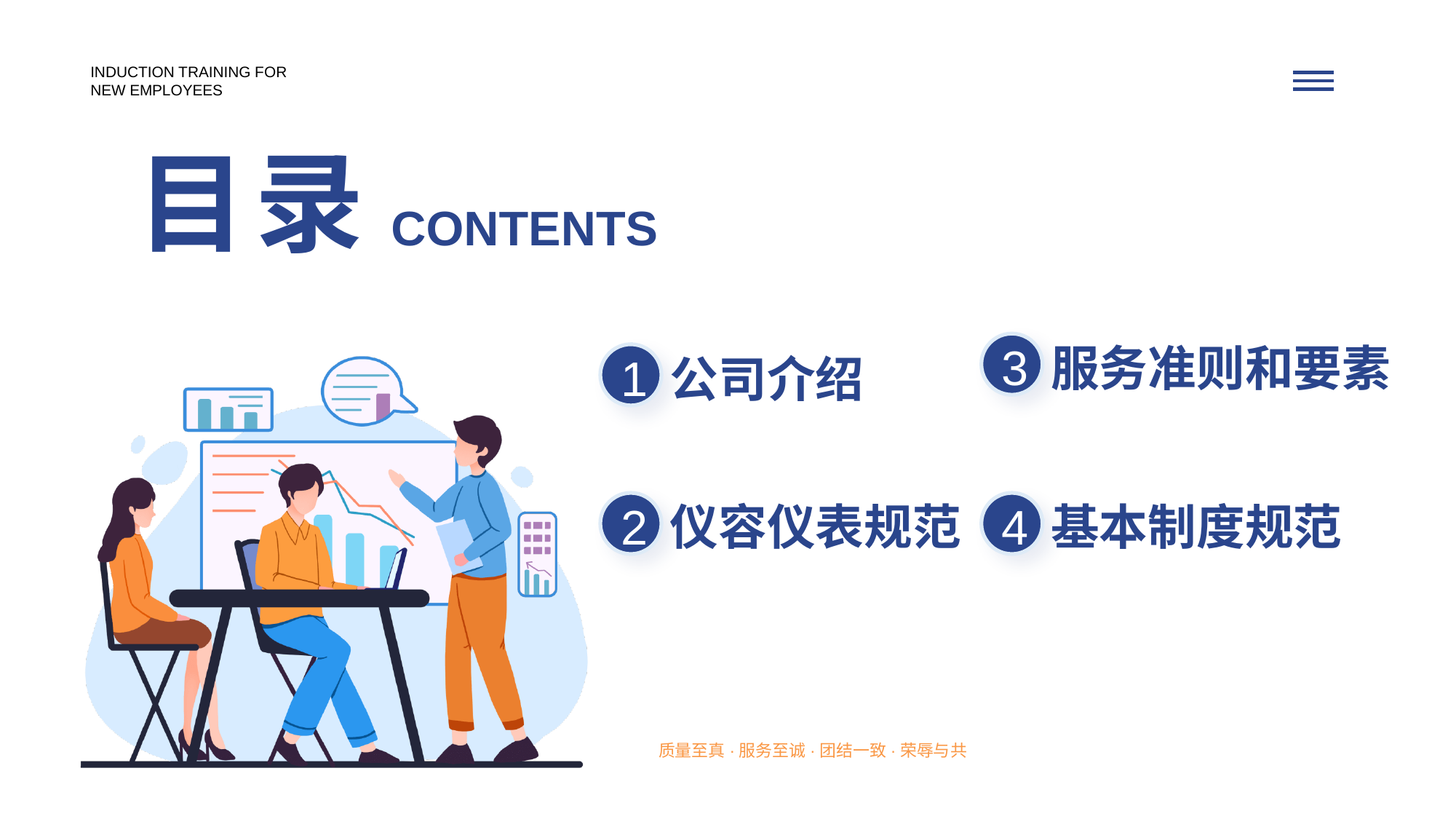

INDUCTION TRAINING FOR NEW EMPLOYEES
https://www.ypppt.com/
目录
CONTENTS
3

服务准则和要素
1

公司介绍
2

4

仪容仪表规范
基本制度规范
质量至真·服务至诚·团结一致·荣辱与共